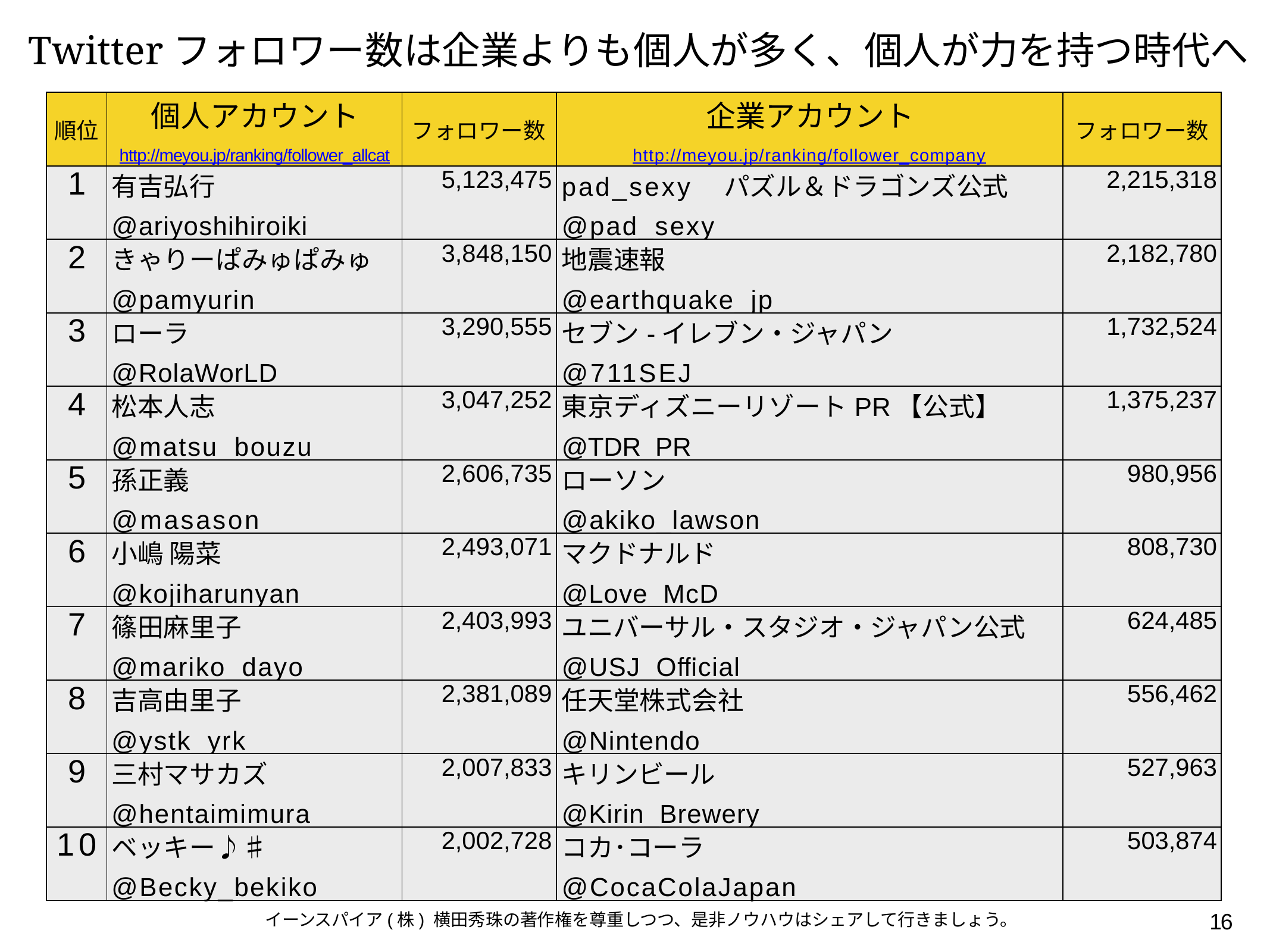

# Twitterフォロワー数は企業よりも個人が多く、個人が力を持つ時代へ
| 順位 | 個人アカウント http://meyou.jp/ranking/follower\_allcat | フォロワー数 | 企業アカウント http://meyou.jp/ranking/follower\_company | フォロワー数 |
| --- | --- | --- | --- | --- |
| 1 | 有吉弘行 @ariyoshihiroiki | 5,123,475 | pad\_sexy パズル＆ドラゴンズ公式 @pad\_sexy | 2,215,318 |
| 2 | きゃりーぱみゅぱみゅ @pamyurin | 3,848,150 | 地震速報 @earthquake\_jp | 2,182,780 |
| 3 | ローラ @RolaWorLD | 3,290,555 | セブン-イレブン・ジャパン @711SEJ | 1,732,524 |
| 4 | 松本人志 @matsu\_bouzu | 3,047,252 | 東京ディズニーリゾートPR【公式】 @TDR\_PR | 1,375,237 |
| 5 | 孫正義 @masason | 2,606,735 | ローソン @akiko\_lawson | 980,956 |
| 6 | 小嶋 陽菜 @kojiharunyan | 2,493,071 | マクドナルド @Love\_McD | 808,730 |
| 7 | 篠田麻里子 @mariko\_dayo | 2,403,993 | ユニバーサル・スタジオ・ジャパン公式 @USJ\_Oﬃcial | 624,485 |
| 8 | 吉高由里子 @ystk\_yrk | 2,381,089 | 任天堂株式会社 @Nintendo | 556,462 |
| 9 | 三村マサカズ @hentaimimura | 2,007,833 | キリンビール @Kirin\_Brewery | 527,963 |
| 10 | ベッキー♪♯ @Becky\_bekiko | 2,002,728 | コカ･コーラ @CocaColaJapan | 503,874 |
16
イーンスパイア(株) 横田秀珠の著作権を尊重しつつ、是非ノウハウはシェアして行きましょう。